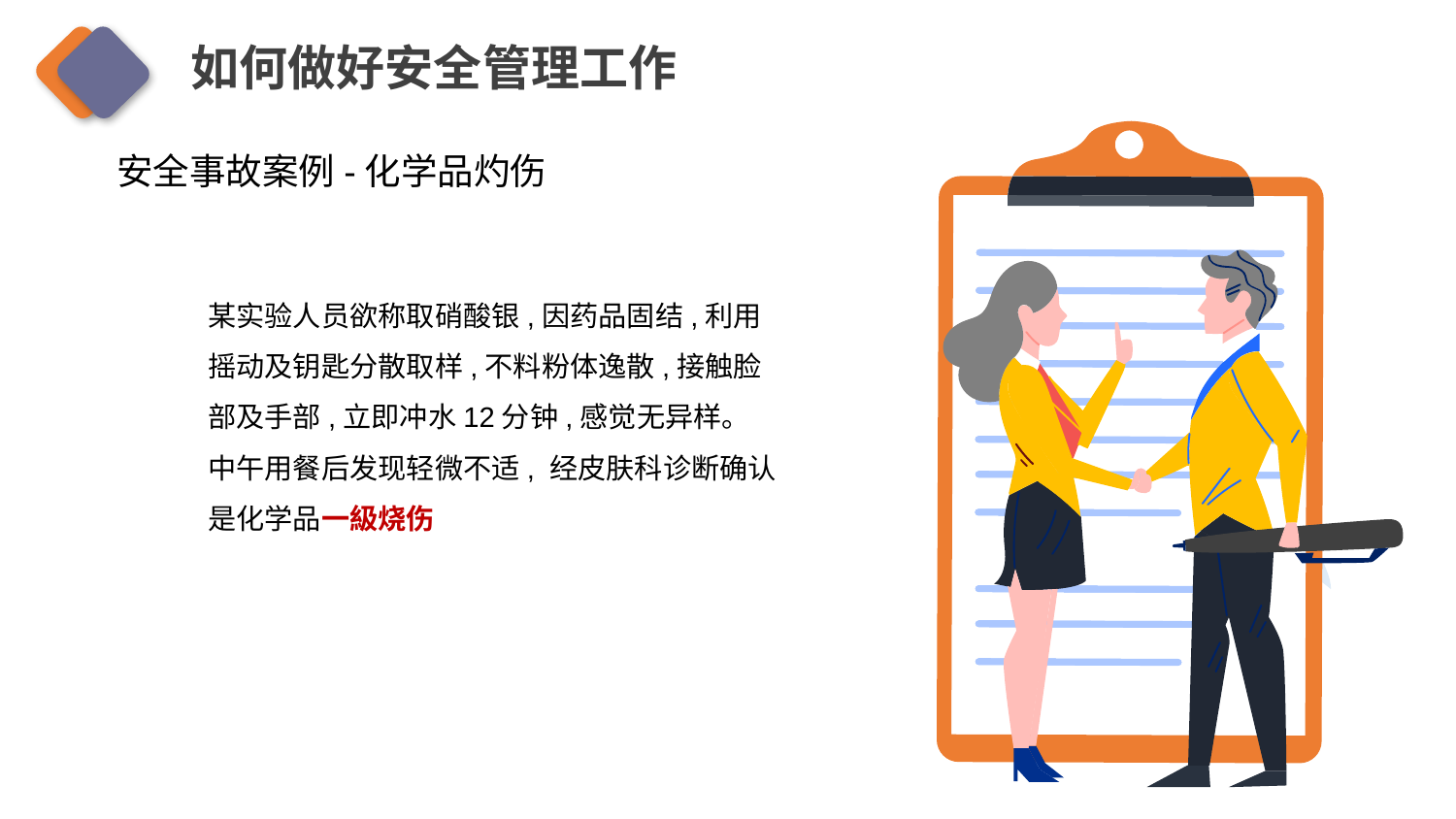

如何做好安全管理工作

安全事故案例-化学品灼伤
某实验人员欲称取硝酸银,因药品固结,利用摇动及钥匙分散取样,不料粉体逸散,接触脸部及手部,立即冲水12分钟,感觉无异样。中午用餐后发现轻微不适, 经皮肤科诊断确认是化学品一級烧伤